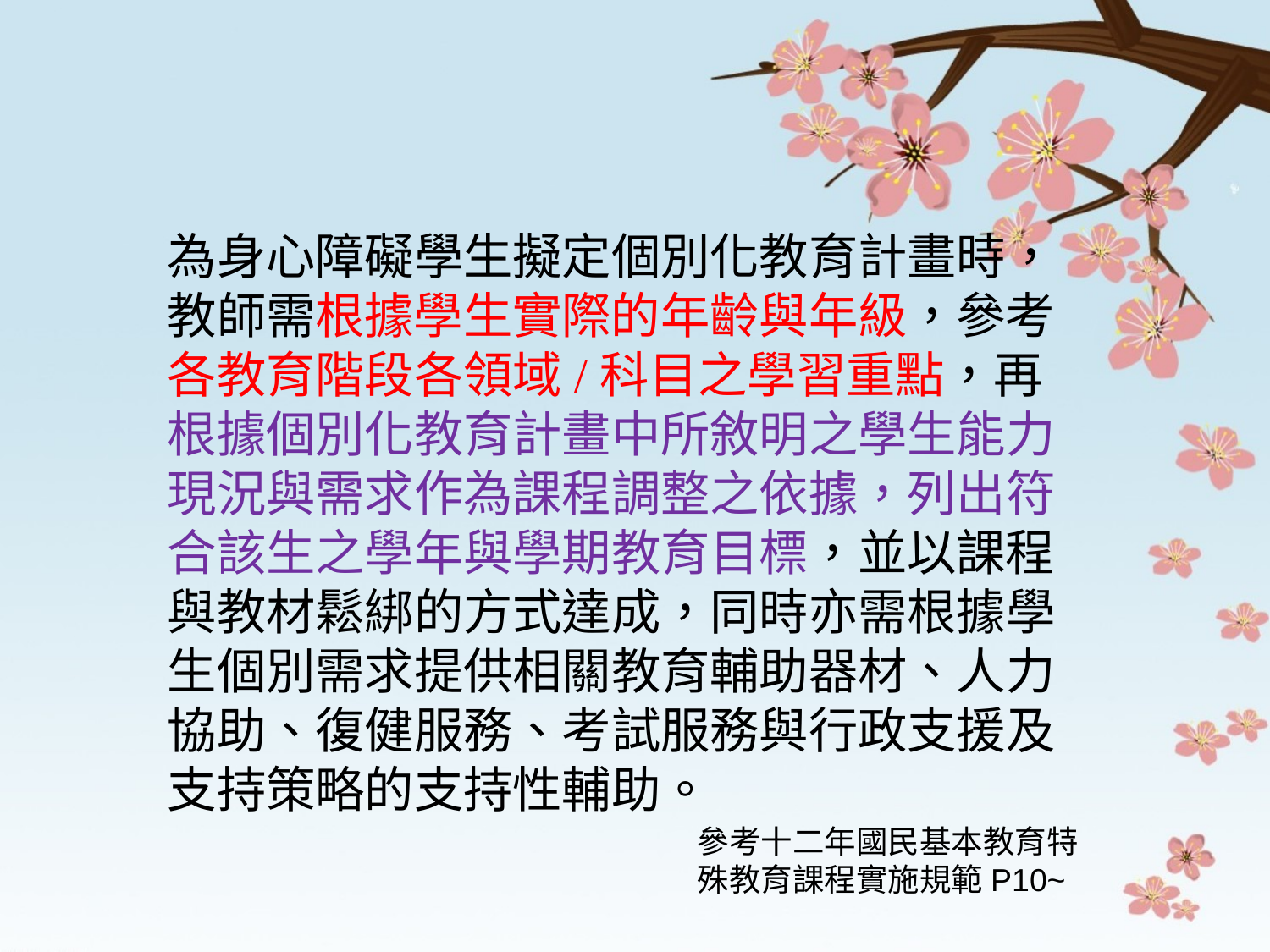

為身心障礙學生擬定個別化教育計畫時，教師需根據學生實際的年齡與年級，參考各教育階段各領域/科目之學習重點，再根據個別化教育計畫中所敘明之學生能力現況與需求作為課程調整之依據，列出符合該生之學年與學期教育目標，並以課程與教材鬆綁的方式達成，同時亦需根據學生個別需求提供相關教育輔助器材、人力協助、復健服務、考試服務與行政支援及支持策略的支持性輔助。
參考十二年國民基本教育特殊教育課程實施規範P10~